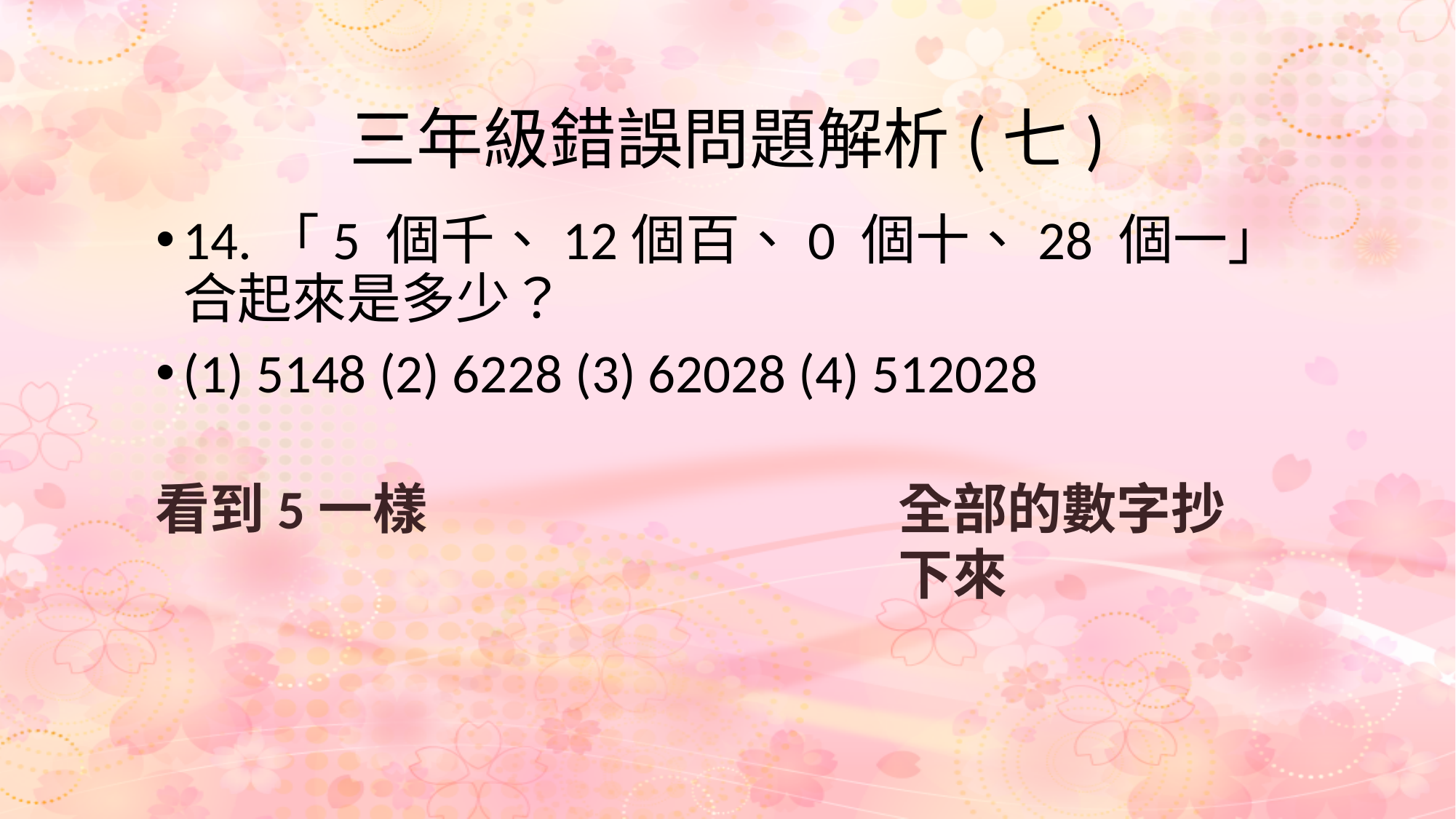

# 三年級錯誤問題解析(七)
14.「5 個千、12個百、0 個十、28 個一」 合起來是多少？
(1) 5148 (2) 6228 (3) 62028 (4) 512028
看到5一樣
全部的數字抄下來